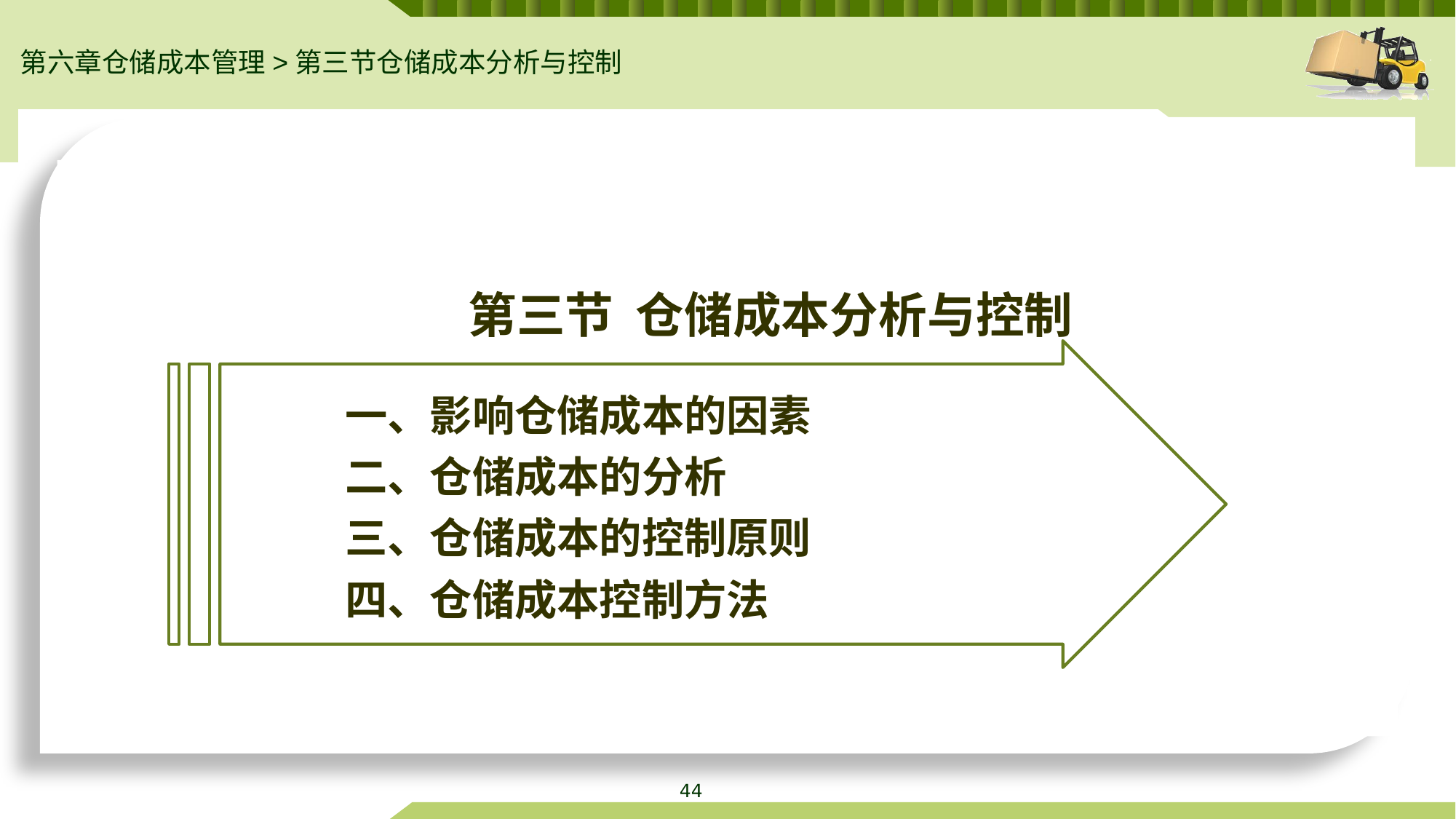

第六章仓储成本管理>第三节仓储成本分析与控制
第三节  仓储成本分析与控制
一、影响仓储成本的因素
二、仓储成本的分析
三、仓储成本的控制原则
四、仓储成本控制方法